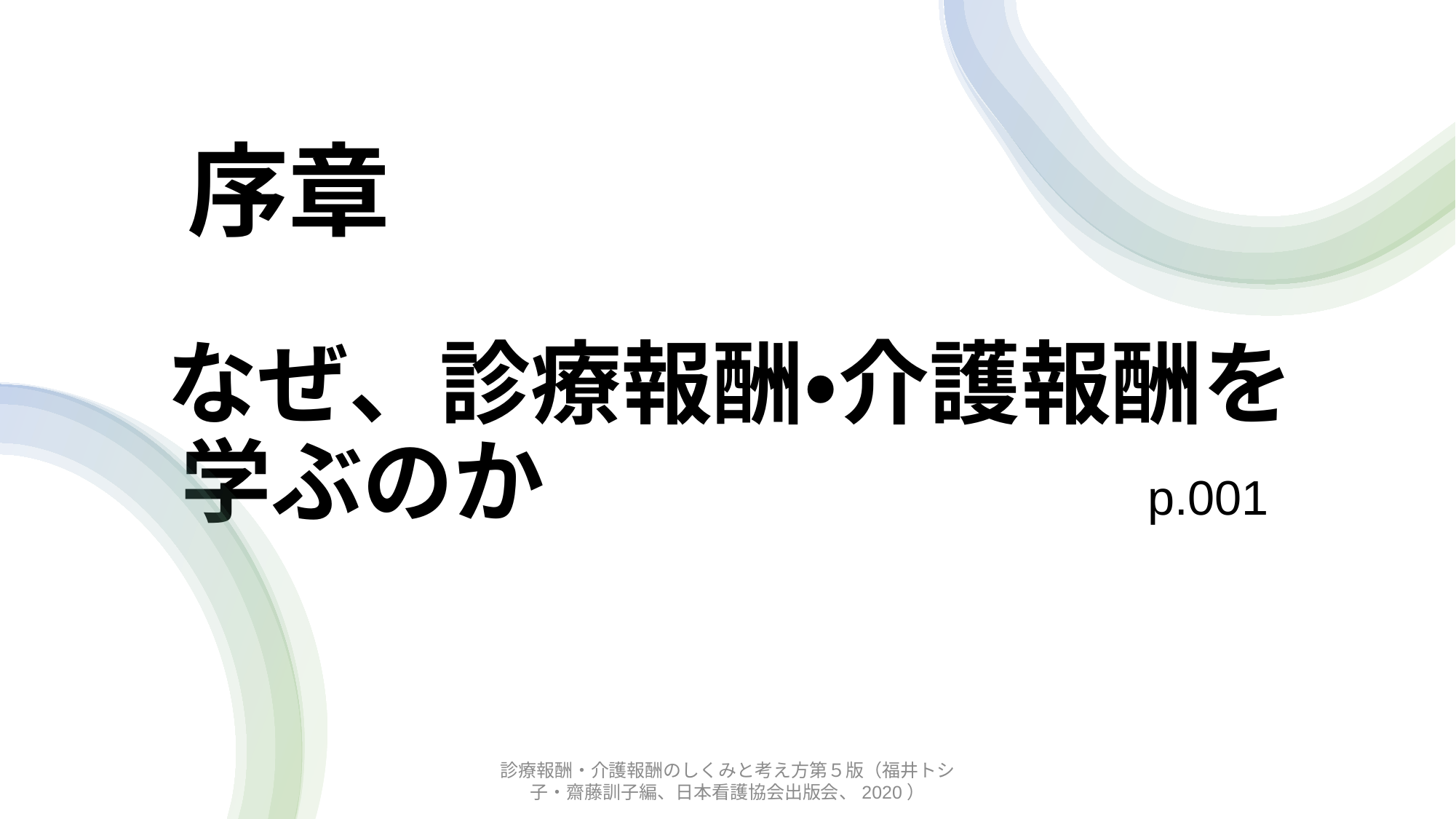

# 序章 　なぜ、診療報酬・介護報酬を 　学ぶのか　　　　　　                           p.001

診療報酬・介護報酬のしくみと考え方第５版（福井トシ子・齋藤訓子編、日本看護協会出版会、2020）